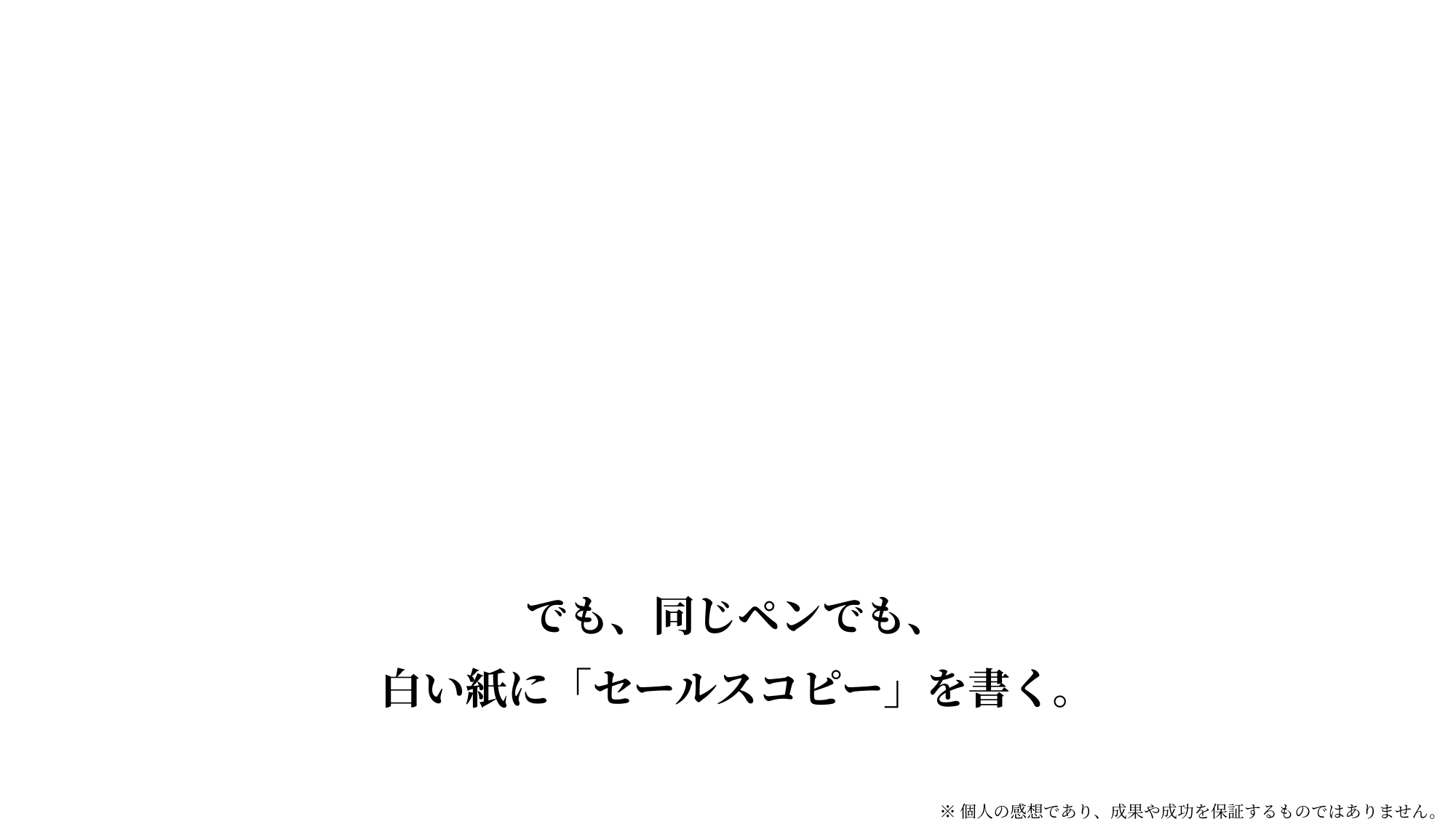

でも、同じペンでも、
白い紙に「セールスコピー」を書く。
※個人の感想であり、成果や成功を保証するものではありません。